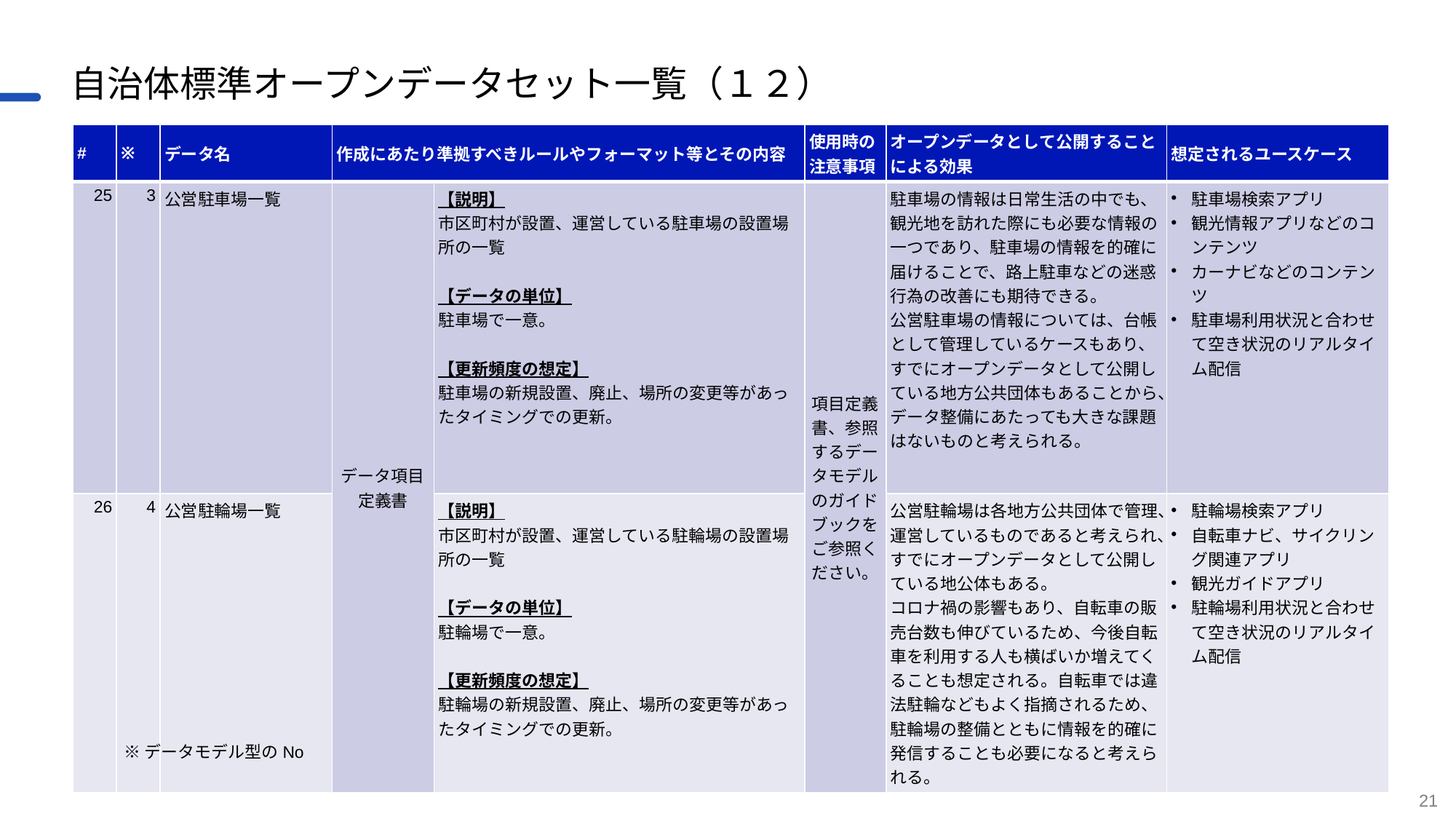

# 自治体標準オープンデータセット一覧（１２）
| # | ※ | データ名 | 作成にあたり準拠すべきルールやフォーマット等とその内容 |  | 使用時の注意事項 | オープンデータとして公開することによる効果 | 想定されるユースケース |
| --- | --- | --- | --- | --- | --- | --- | --- |
| 25 | 3 | 公営駐車場一覧 | データ項目定義書 | 【説明】 市区町村が設置、運営している駐車場の設置場所の一覧 【データの単位】 駐車場で一意。 【更新頻度の想定】 駐車場の新規設置、廃止、場所の変更等があったタイミングでの更新。 | 項目定義書、参照するデータモデルのガイドブックをご参照ください。 | 駐車場の情報は日常生活の中でも、観光地を訪れた際にも必要な情報の一つであり、駐車場の情報を的確に届けることで、路上駐車などの迷惑行為の改善にも期待できる。 公営駐車場の情報については、台帳として管理しているケースもあり、すでにオープンデータとして公開している地方公共団体もあることから、データ整備にあたっても大きな課題はないものと考えられる。 | 駐車場検索アプリ 観光情報アプリなどのコンテンツ カーナビなどのコンテンツ 駐車場利用状況と合わせて空き状況のリアルタイム配信 |
| 26 | 4 | 公営駐輪場一覧 |  | 【説明】 市区町村が設置、運営している駐輪場の設置場所の一覧 【データの単位】 駐輪場で一意。 【更新頻度の想定】 駐輪場の新規設置、廃止、場所の変更等があったタイミングでの更新。 |  | 公営駐輪場は各地方公共団体で管理、運営しているものであると考えられ、すでにオープンデータとして公開している地公体もある。 コロナ禍の影響もあり、自転車の販売台数も伸びているため、今後自転車を利用する人も横ばいか増えてくることも想定される。自転車では違法駐輪などもよく指摘されるため、駐輪場の整備とともに情報を的確に発信することも必要になると考えられる。 | 駐輪場検索アプリ 自転車ナビ、サイクリング関連アプリ 観光ガイドアプリ 駐輪場利用状況と合わせて空き状況のリアルタイム配信 |
※データモデル型のNo